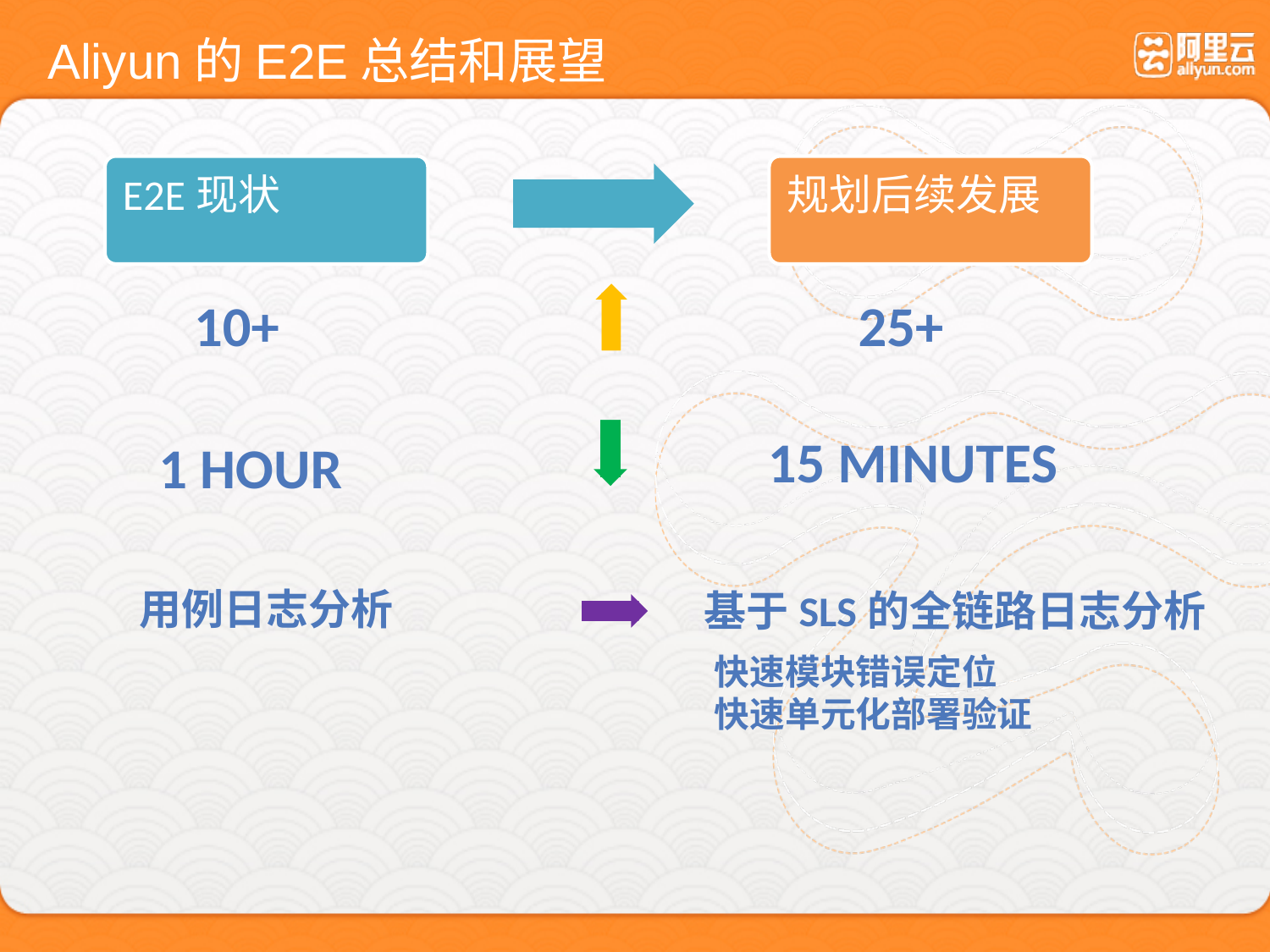

# Aliyun的E2E总结和展望

E2E现状

规划后续发展

10+
25+

15 minutes
1 Hour

用例日志分析
基于SLS的全链路日志分析

快速模块错误定位
快速单元化部署验证